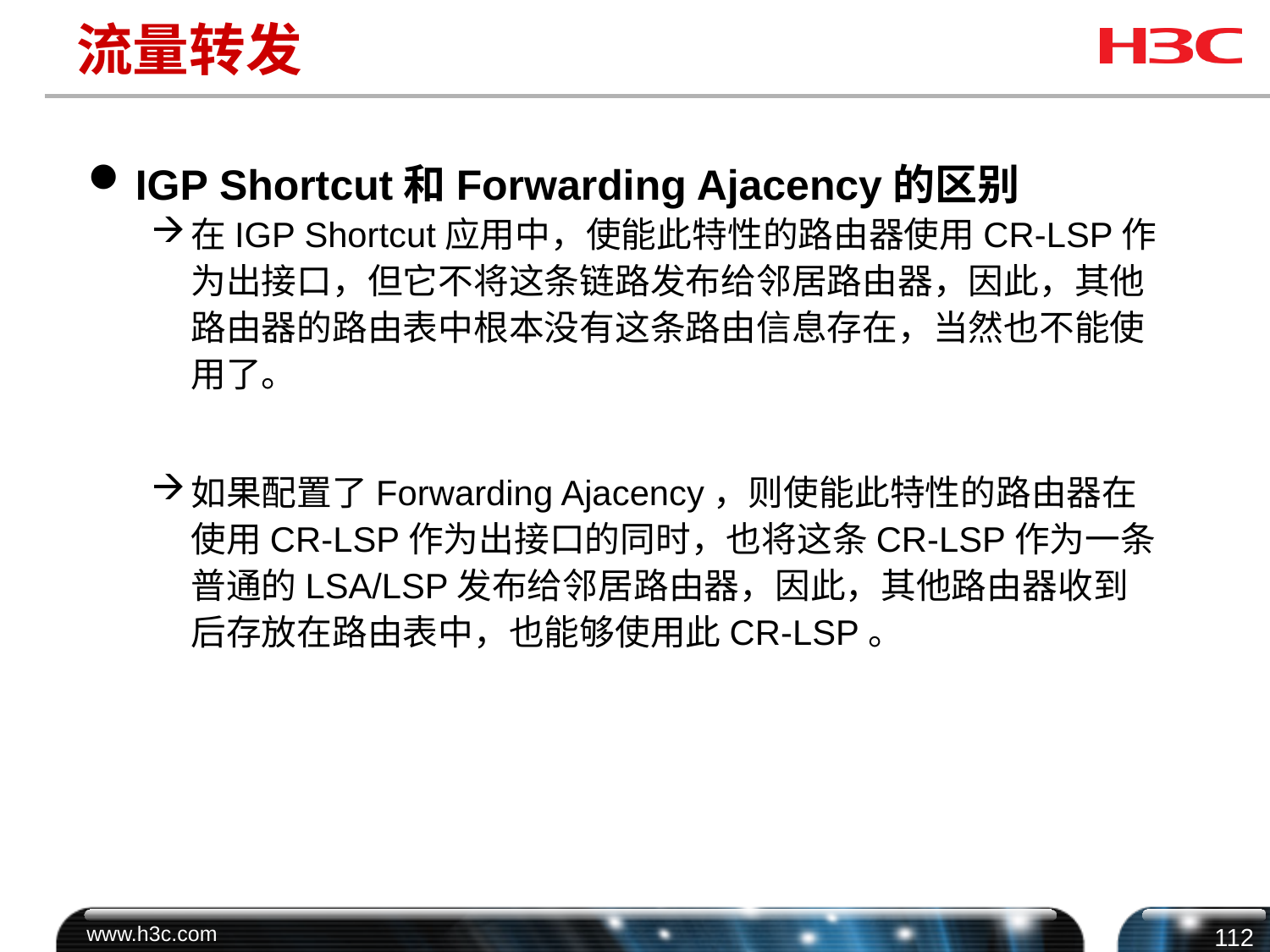

# 流量转发
IGP Shortcut和Forwarding Ajacency的区别
在IGP Shortcut应用中，使能此特性的路由器使用CR-LSP作为出接口，但它不将这条链路发布给邻居路由器，因此，其他路由器的路由表中根本没有这条路由信息存在，当然也不能使用了。

如果配置了Forwarding Ajacency，则使能此特性的路由器在使用CR-LSP作为出接口的同时，也将这条CR-LSP作为一条普通的LSA/LSP发布给邻居路由器，因此，其他路由器收到后存放在路由表中，也能够使用此CR-LSP。